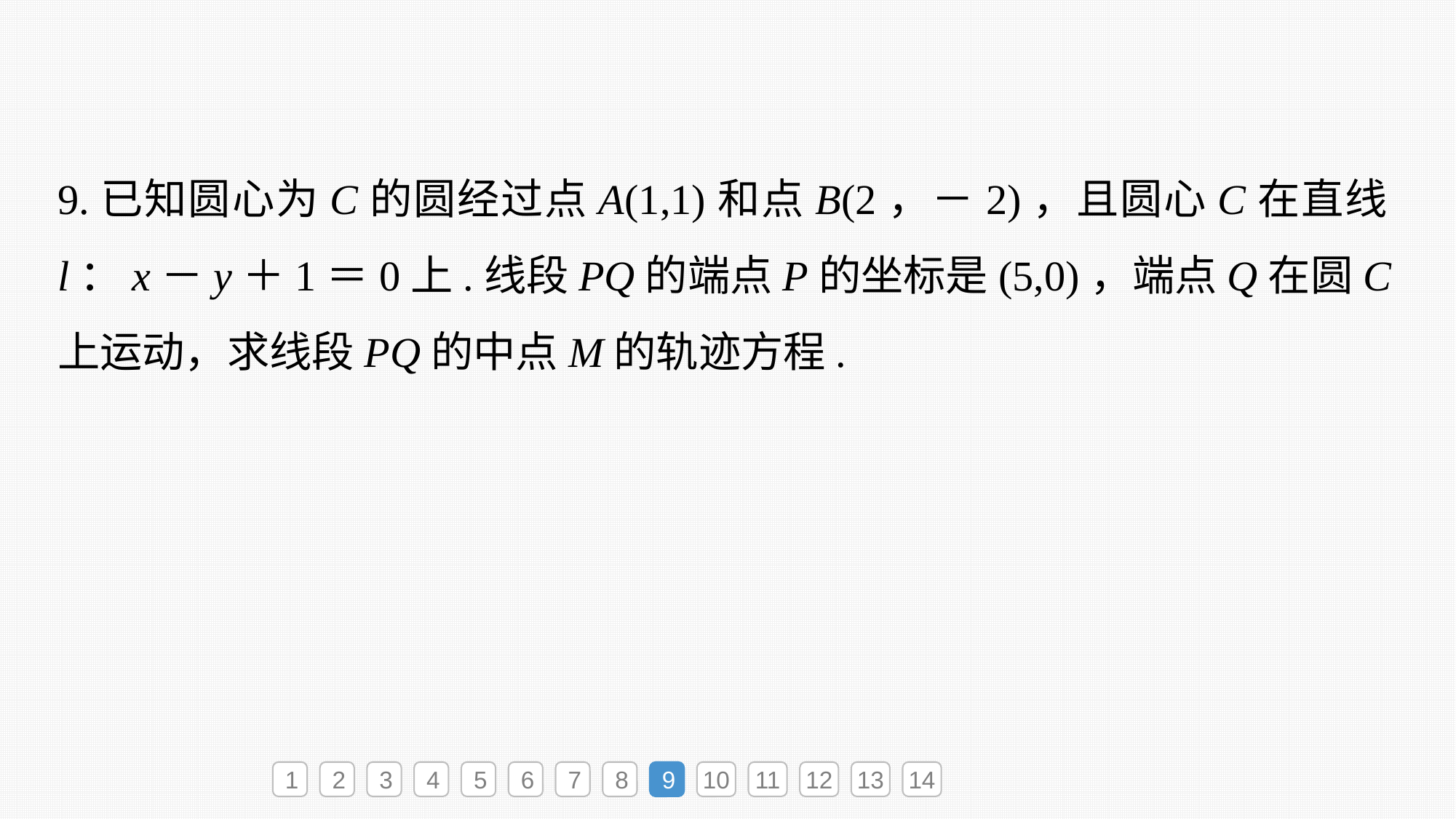

9.已知圆心为C的圆经过点A(1,1)和点B(2，－2)，且圆心C在直线l：x－y＋1＝0上.线段PQ的端点P的坐标是(5,0)，端点Q在圆C上运动，求线段PQ的中点M的轨迹方程.
1
2
3
4
5
6
7
8
9
10
11
12
13
14